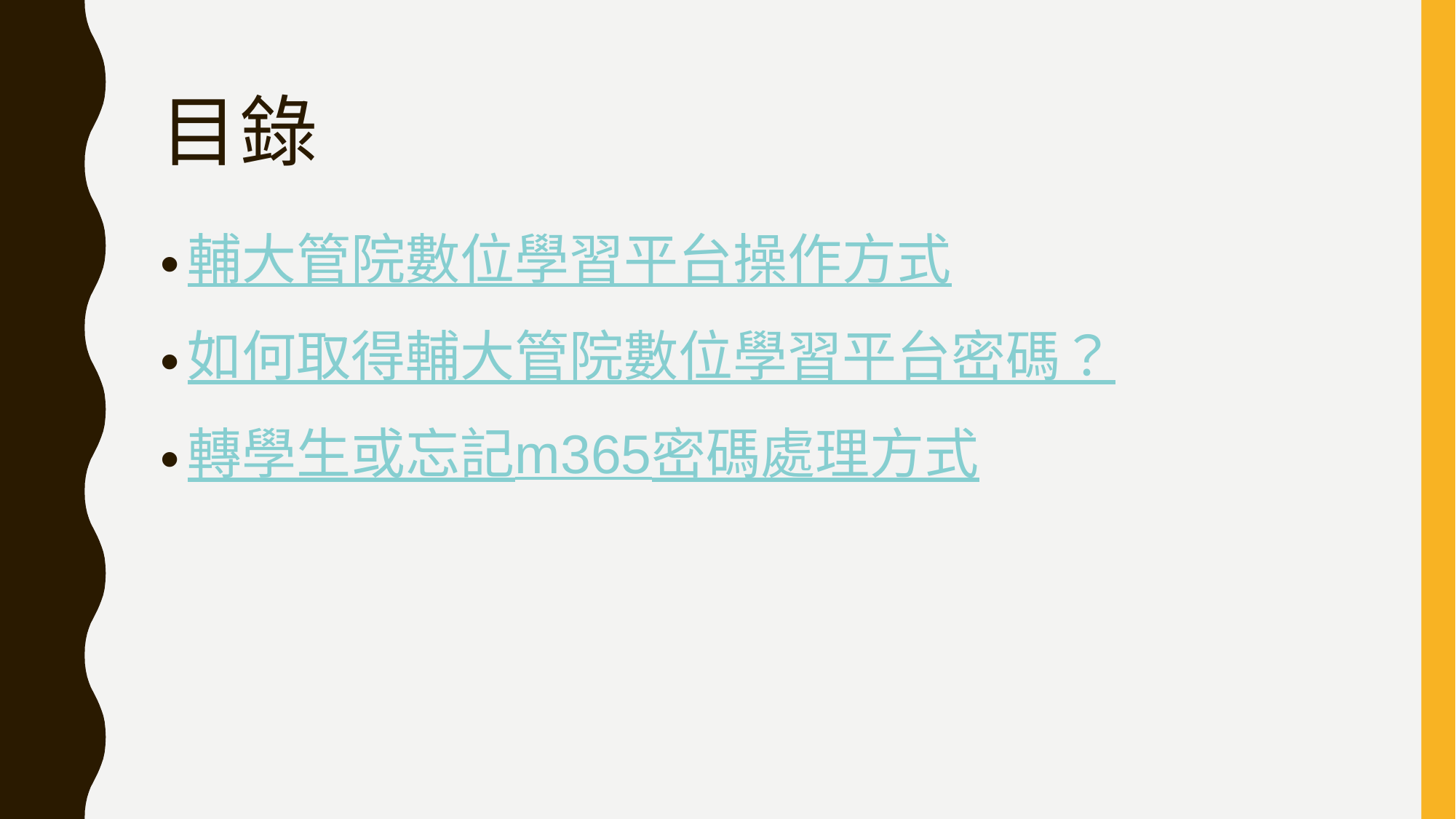

# 目錄
輔大管院數位學習平台操作方式
如何取得輔大管院數位學習平台密碼？
轉學生或忘記m365密碼處理方式